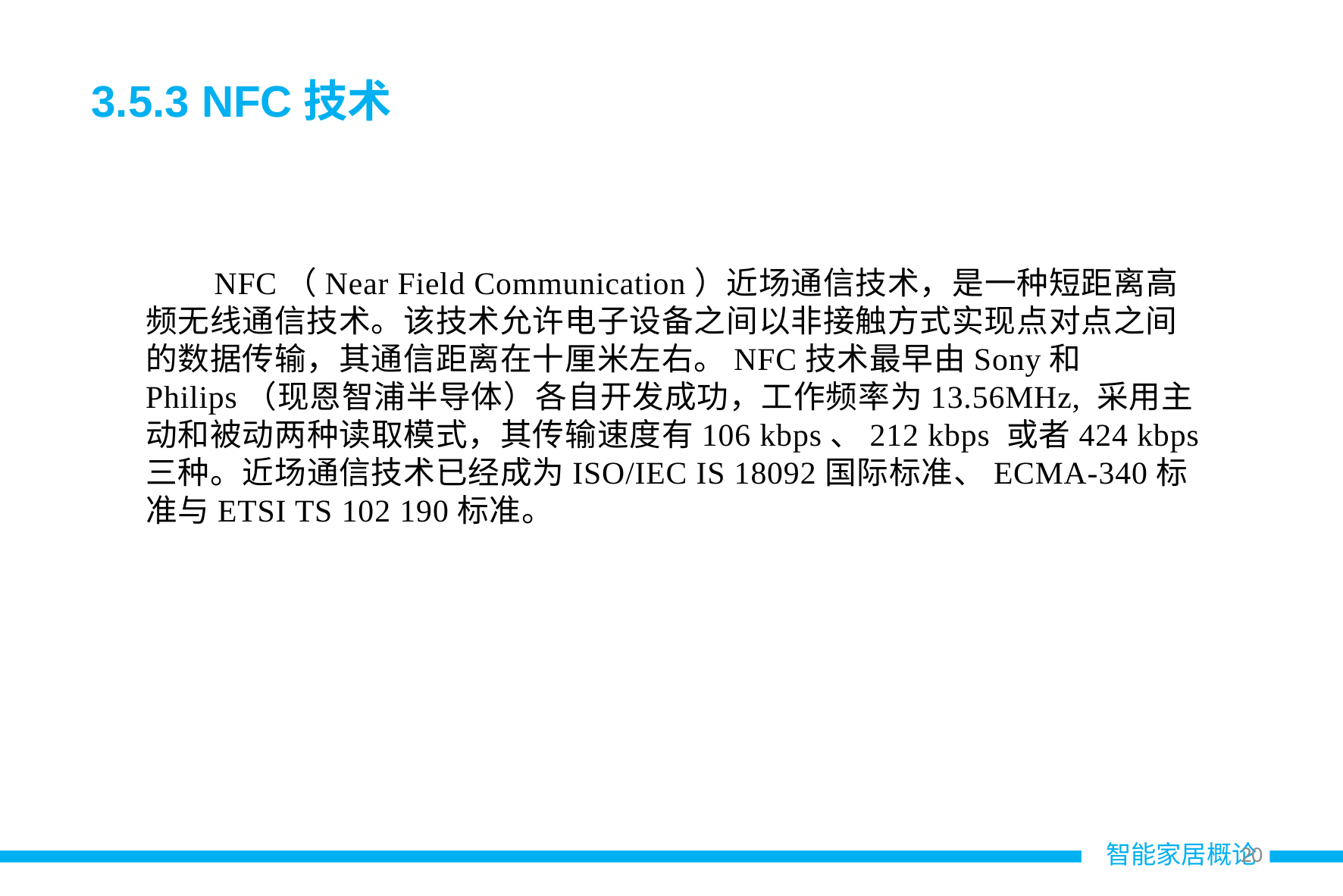

3.5.3 NFC技术
        NFC（Near Field Communication）近场通信技术，是一种短距离高频无线通信技术。该技术允许电子设备之间以非接触方式实现点对点之间的数据传输，其通信距离在十厘米左右。NFC技术最早由Sony和Philips（现恩智浦半导体）各自开发成功，工作频率为13.56MHz, 采用主动和被动两种读取模式，其传输速度有106 kbps、212 kbps 或者424 kbps三种。近场通信技术已经成为ISO/IEC IS 18092国际标准、ECMA-340标准与ETSI TS 102 190标准。
20